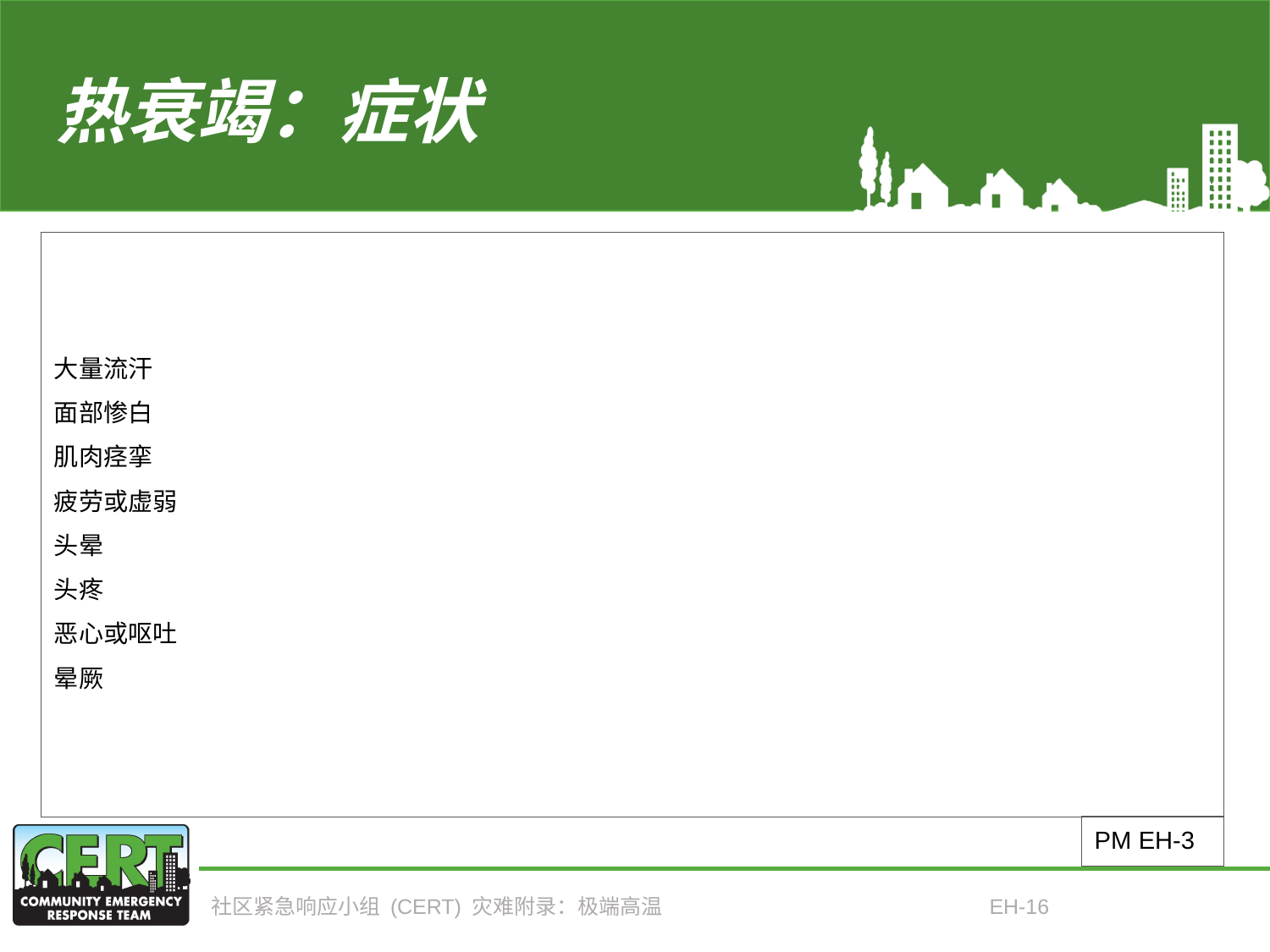

# 热衰竭：症状
大量流汗
面部惨白
肌肉痉挛
疲劳或虚弱
头晕
头疼
恶心或呕吐
晕厥
PM EH-3
社区紧急响应小组 (CERT) 灾难附录：极端高温
EH-16